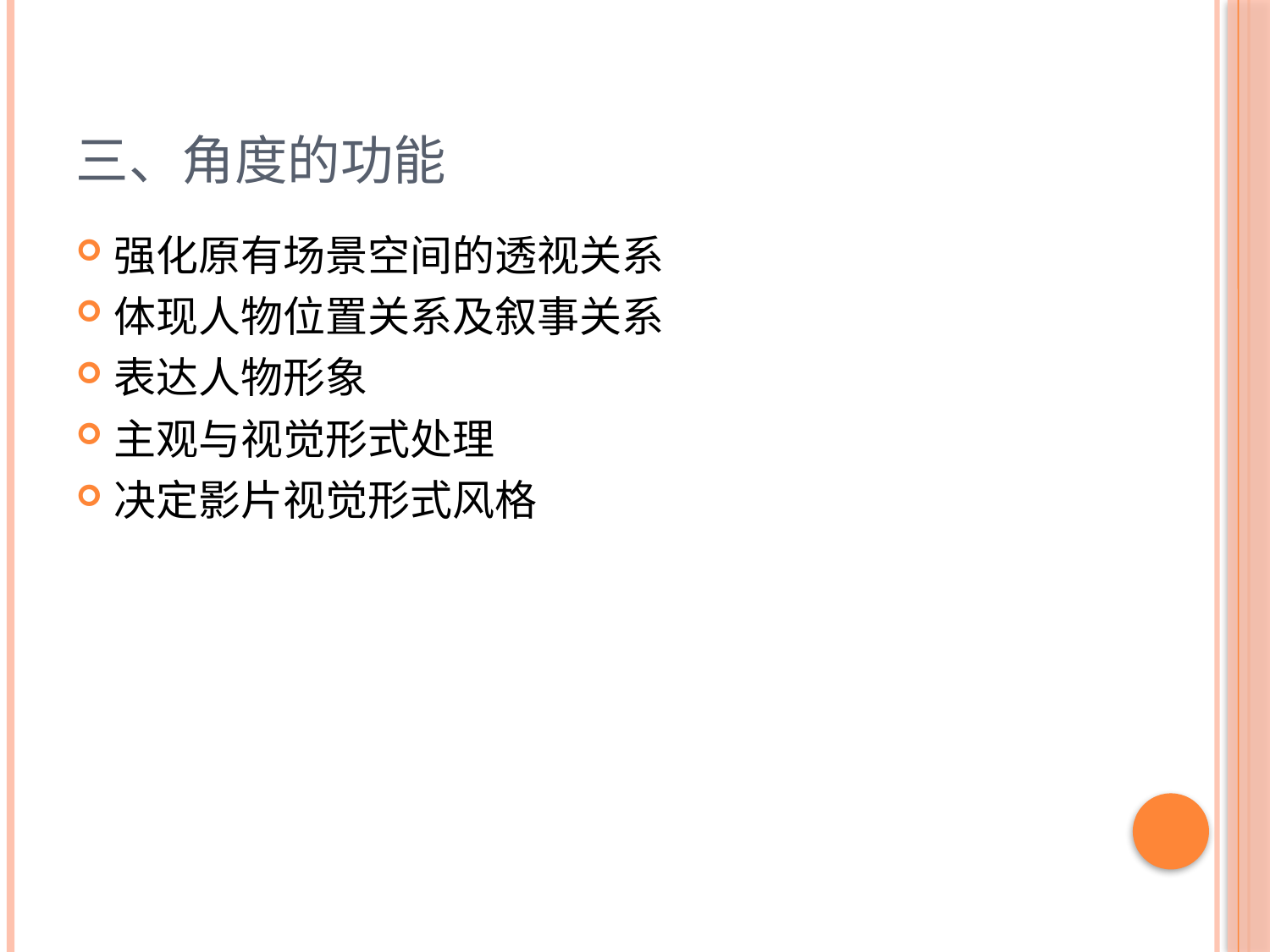

# 三、角度的功能
强化原有场景空间的透视关系
体现人物位置关系及叙事关系
表达人物形象
主观与视觉形式处理
决定影片视觉形式风格